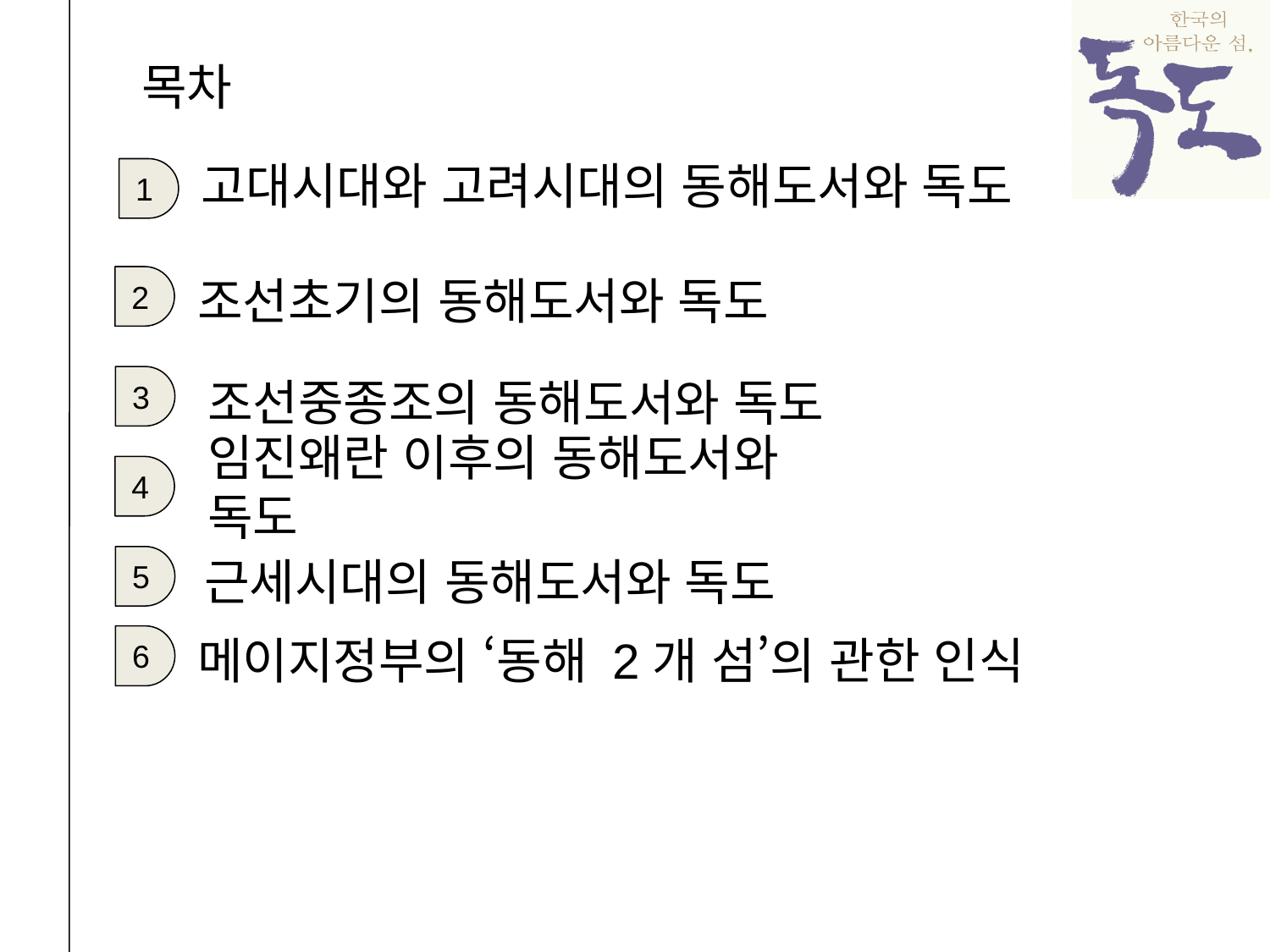

목차
고대시대와 고려시대의 동해도서와 독도
1
조선초기의 동해도서와 독도
2
조선중종조의 동해도서와 독도
3
임진왜란 이후의 동해도서와 독도
4
근세시대의 동해도서와 독도
5
메이지정부의 ‘동해 2개 섬’의 관한 인식
6